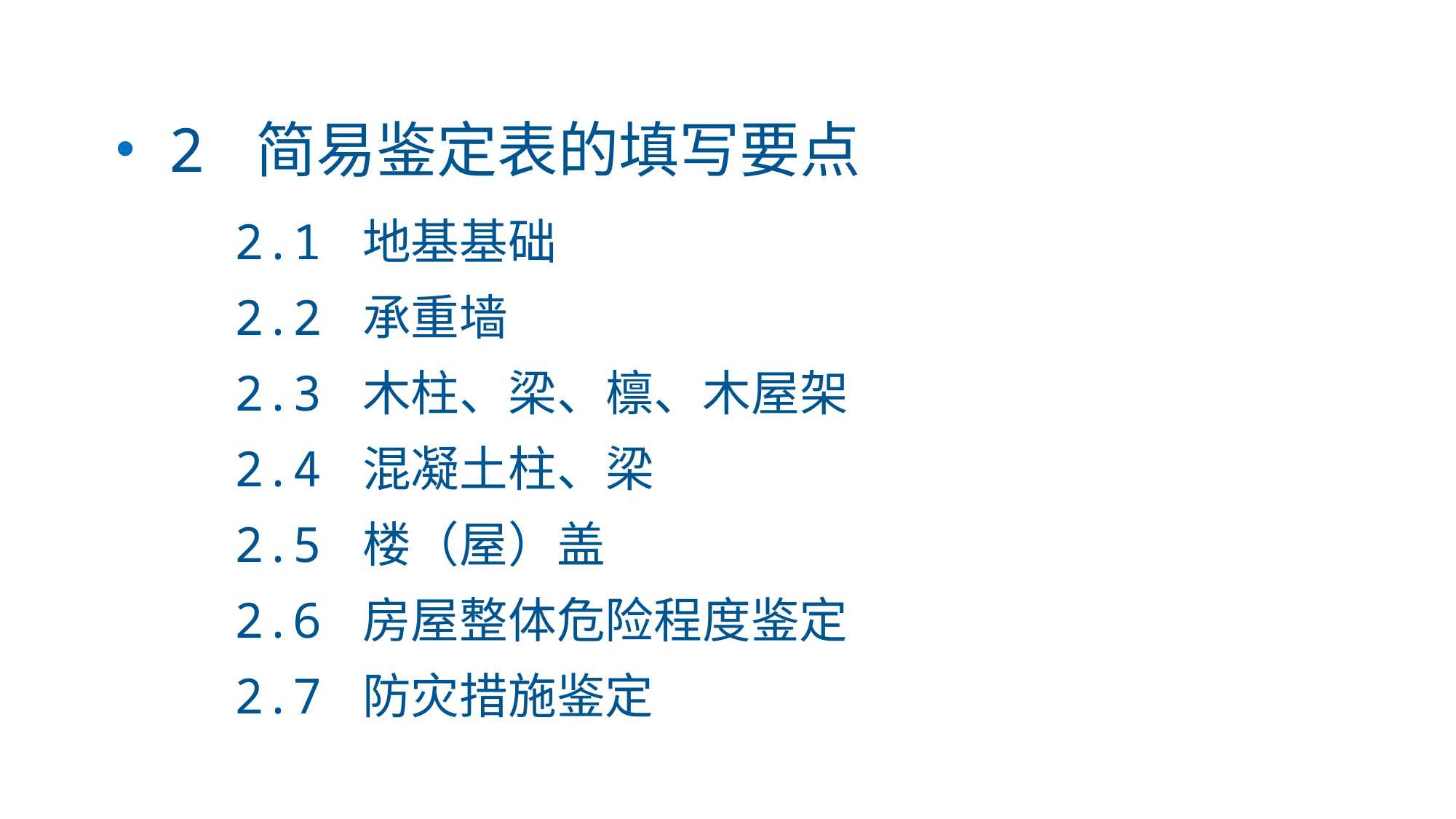

2 简易鉴定表的填写要点
     2.1 地基基础
     2.2 承重墙
     2.3 木柱、梁、檩、木屋架
     2.4 混凝土柱、梁
     2.5 楼（屋）盖
     2.6 房屋整体危险程度鉴定
     2.7 防灾措施鉴定
11